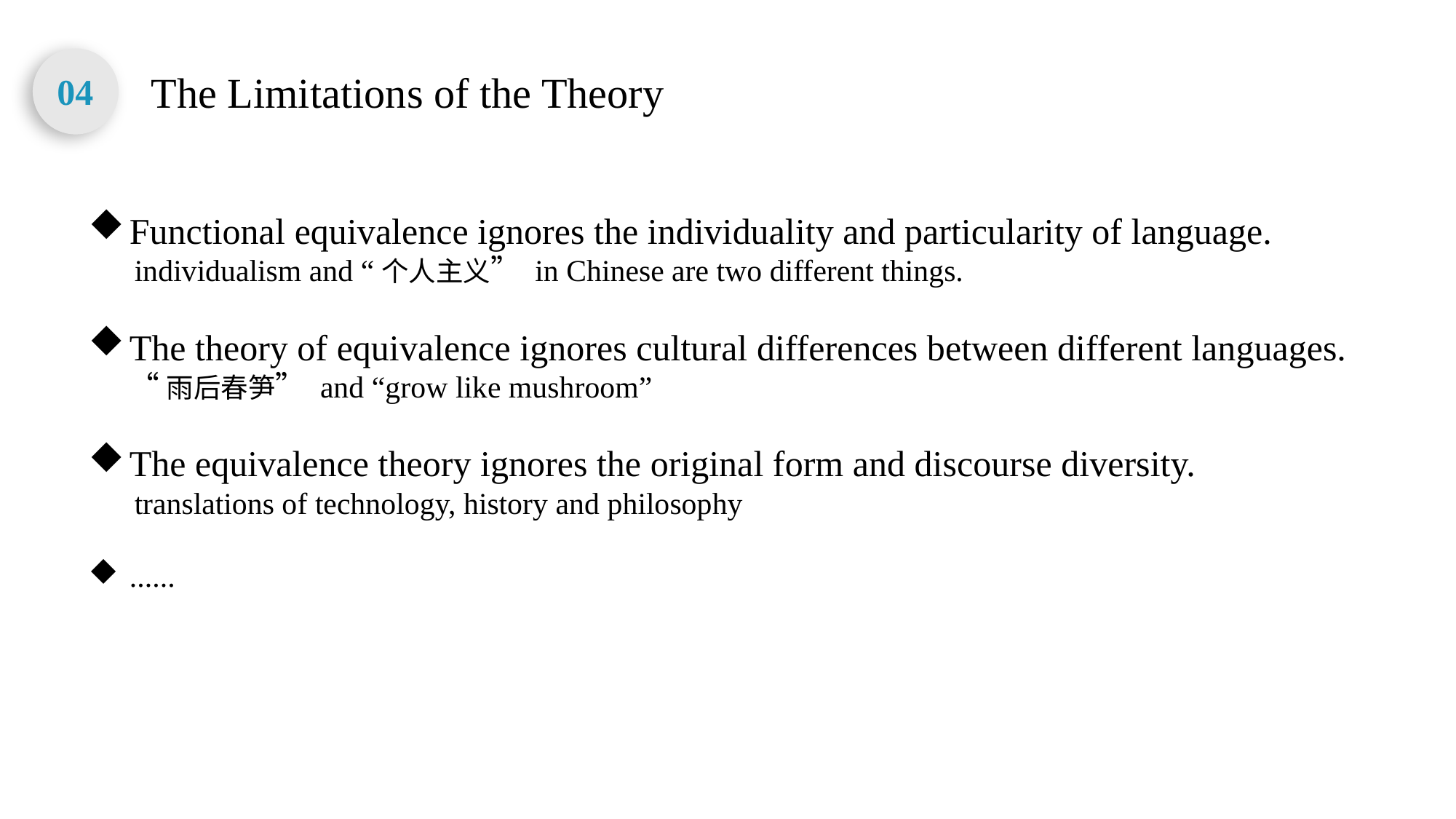

04
 The Limitations of the Theory
Functional equivalence ignores the individuality and particularity of language.
      individualism and “个人主义” in Chinese are two different things.

The theory of equivalence ignores cultural differences between different languages.
      “雨后春笋” and “grow like mushroom”

The equivalence theory ignores the original form and discourse diversity.
      translations of technology, history and philosophy

......